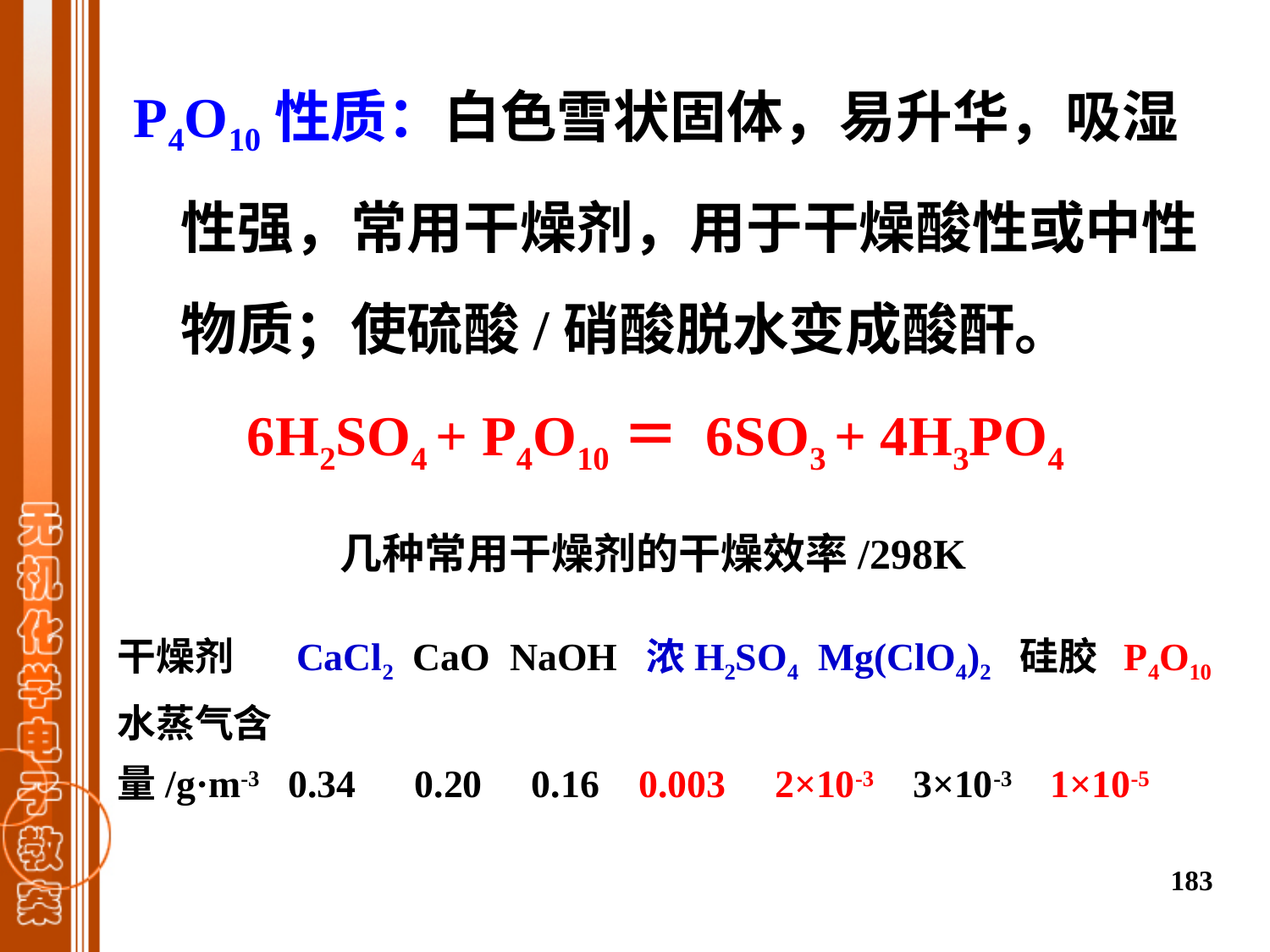

P4O10性质：白色雪状固体，易升华，吸湿性强，常用干燥剂，用于干燥酸性或中性物质；使硫酸/硝酸脱水变成酸酐。
        6H2SO4 + P4O10＝ 6SO3 + 4H3PO4
几种常用干燥剂的干燥效率/298K
干燥剂      CaCl2  CaO  NaOH  浓H2SO4  Mg(ClO4)2  硅胶  P4O10
水蒸气含
量/g·m-3     0.34      0.20     0.16    0.003     2×10-3    3×10-3      1×10-5
183